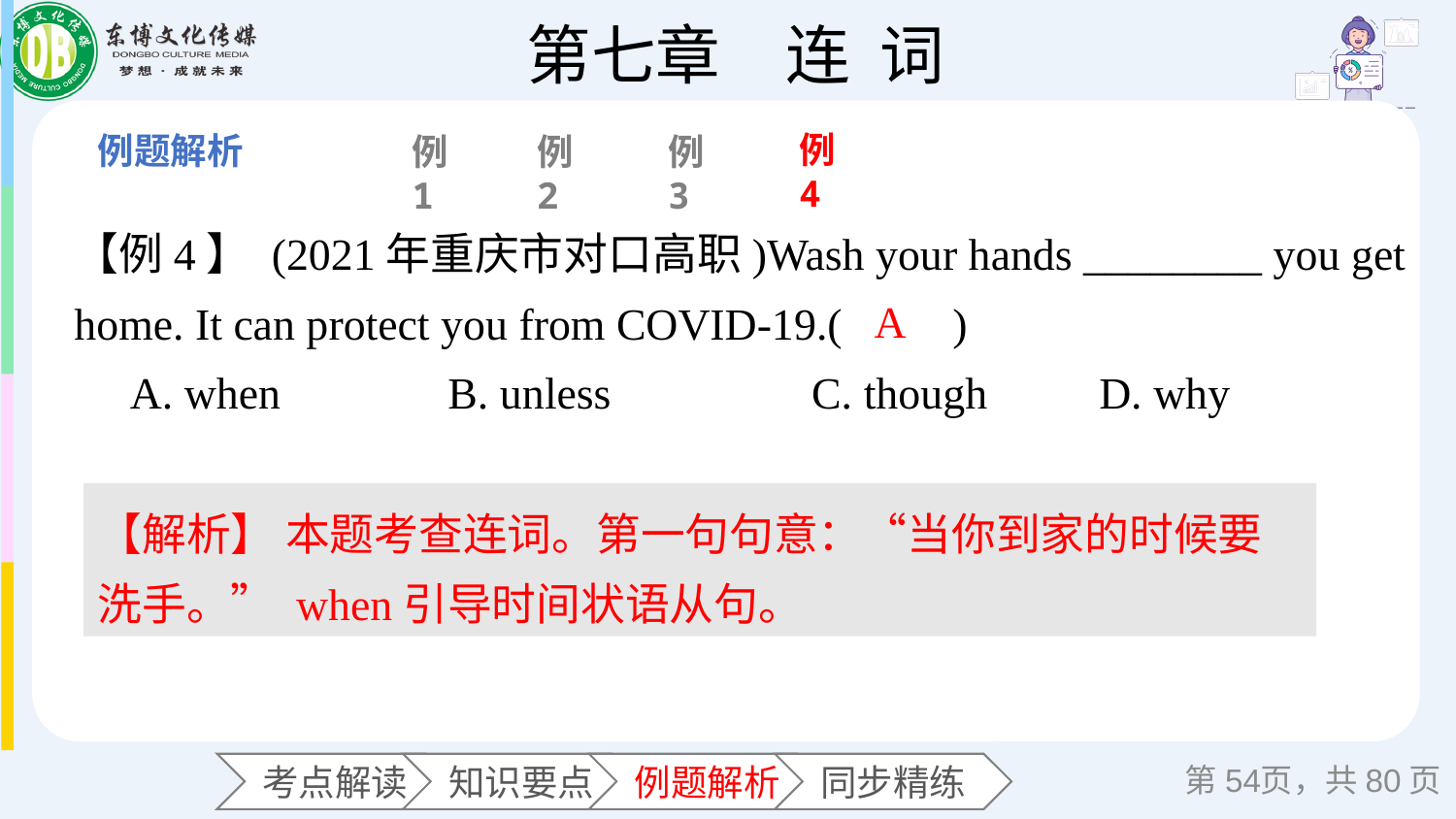

例4
例1
例2
例3
【例4】 (2021年重庆市对口高职)Wash your hands ________ you get home. It can protect you from COVID-19.(　　)
     A. when               B. unless                  C. though          D. why
A
【解析】 本题考查连词。第一句句意：“当你到家的时候要洗手。” when引导时间状语从句。
第54页，共80页